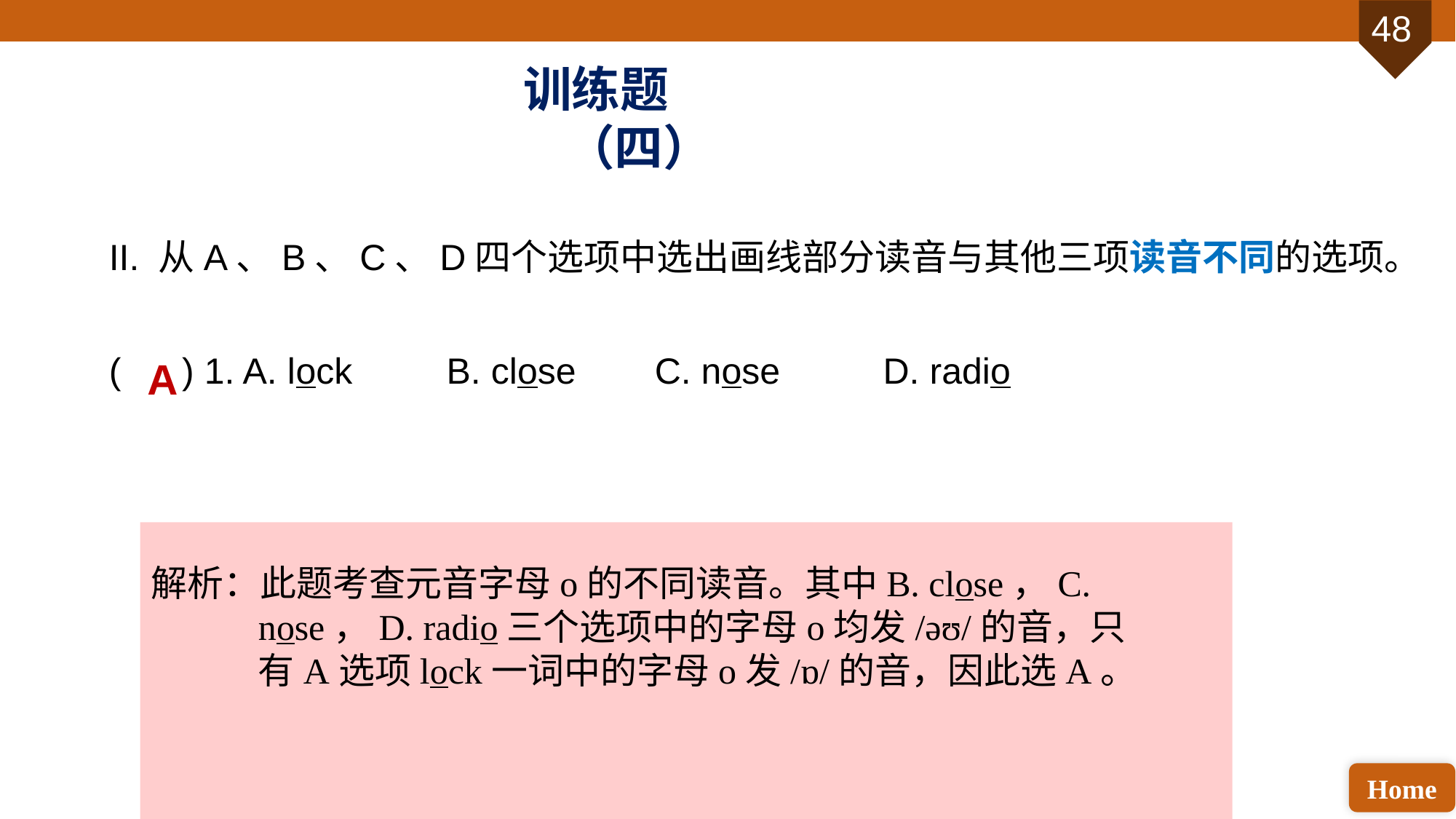

训练题（四）
II. 从A、B、C、D四个选项中选出画线部分读音与其他三项读音不同的选项。

(      ) 1. A. lock	 B. close 	C. nose	 D. radio
A

解析：此题考查元音字母o的不同读音。其中B. close，C. nose，D. radio三个选项中的字母o均发/əʊ/的音，只有A选项lock一词中的字母o发/ɒ/的音，因此选A。